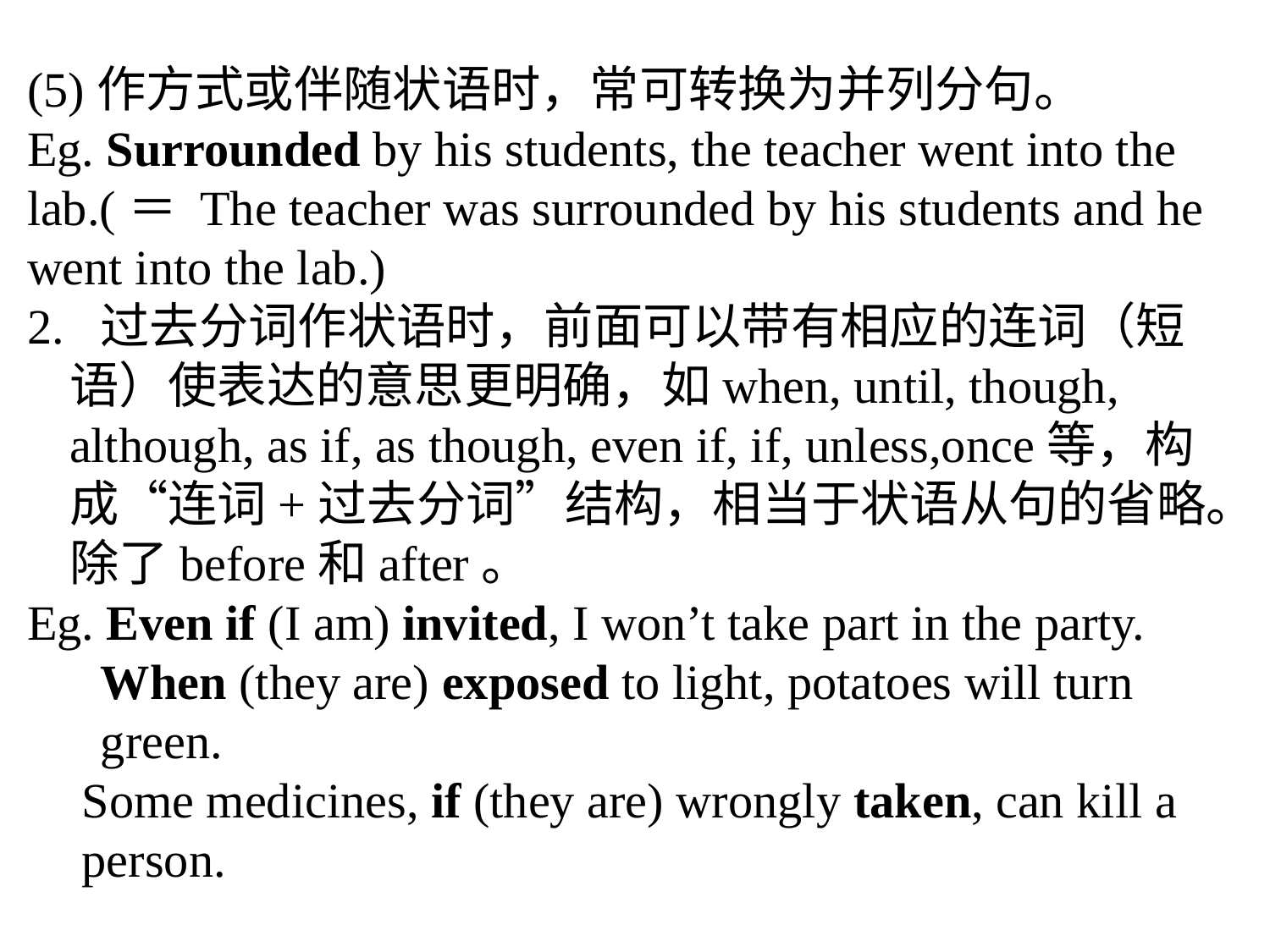

(5)作方式或伴随状语时，常可转换为并列分句。
Eg. Surrounded by his students, the teacher went into the
lab.(＝ The teacher was surrounded by his students and he
went into the lab.)
2.  过去分词作状语时，前面可以带有相应的连词（短语）使表达的意思更明确，如when, until, though, although, as if, as though, even if, if, unless,once等，构成“连词+过去分词”结构，相当于状语从句的省略。除了before和after。
Eg. Even if (I am) invited, I won’t take part in the party.
      When (they are) exposed to light, potatoes will turn
      green.
 Some medicines, if (they are) wrongly taken, can kill a
 person.